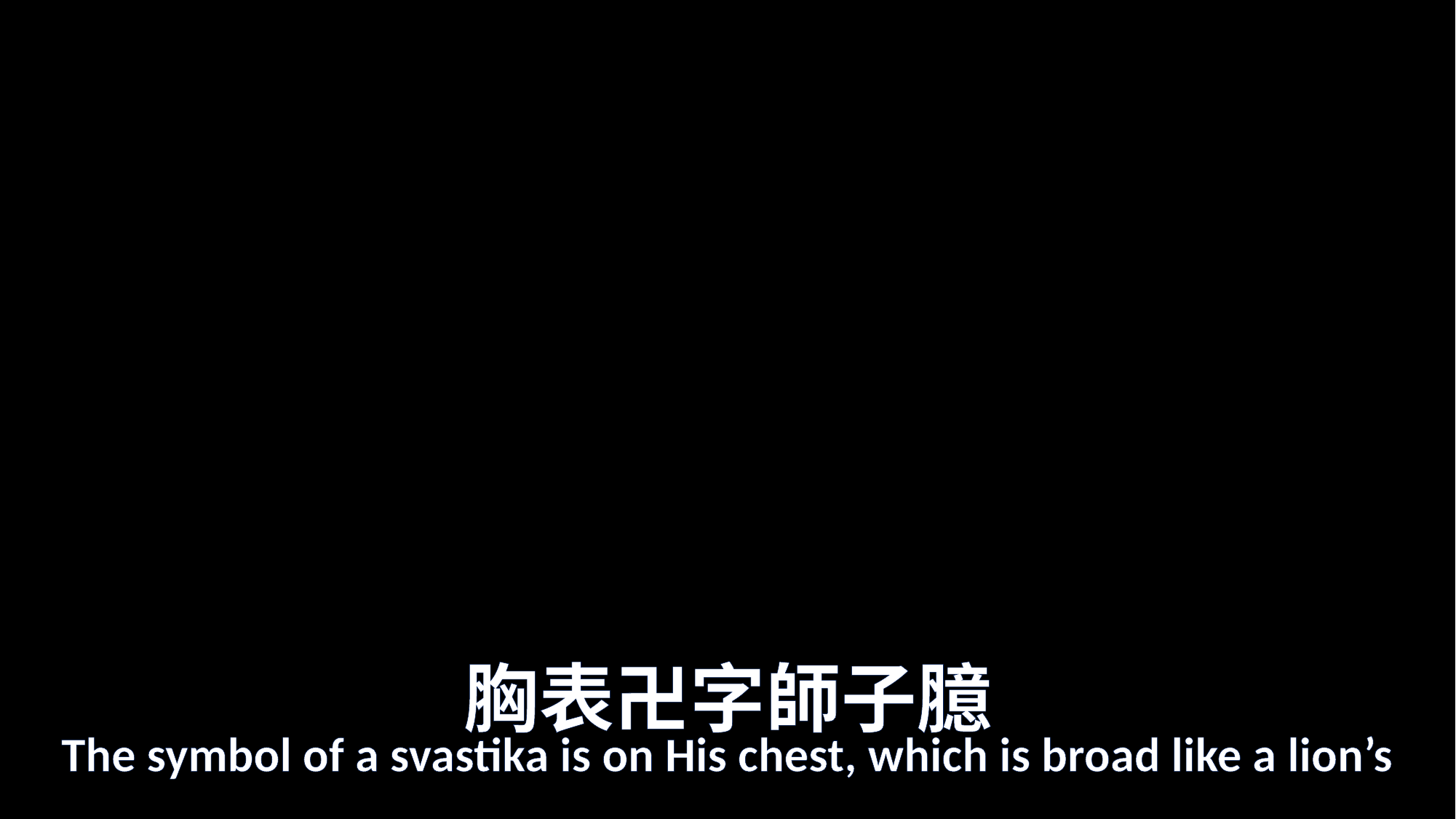

# 胸表卍字師子臆
The symbol of a svastika is on His chest, which is broad like a lion’s